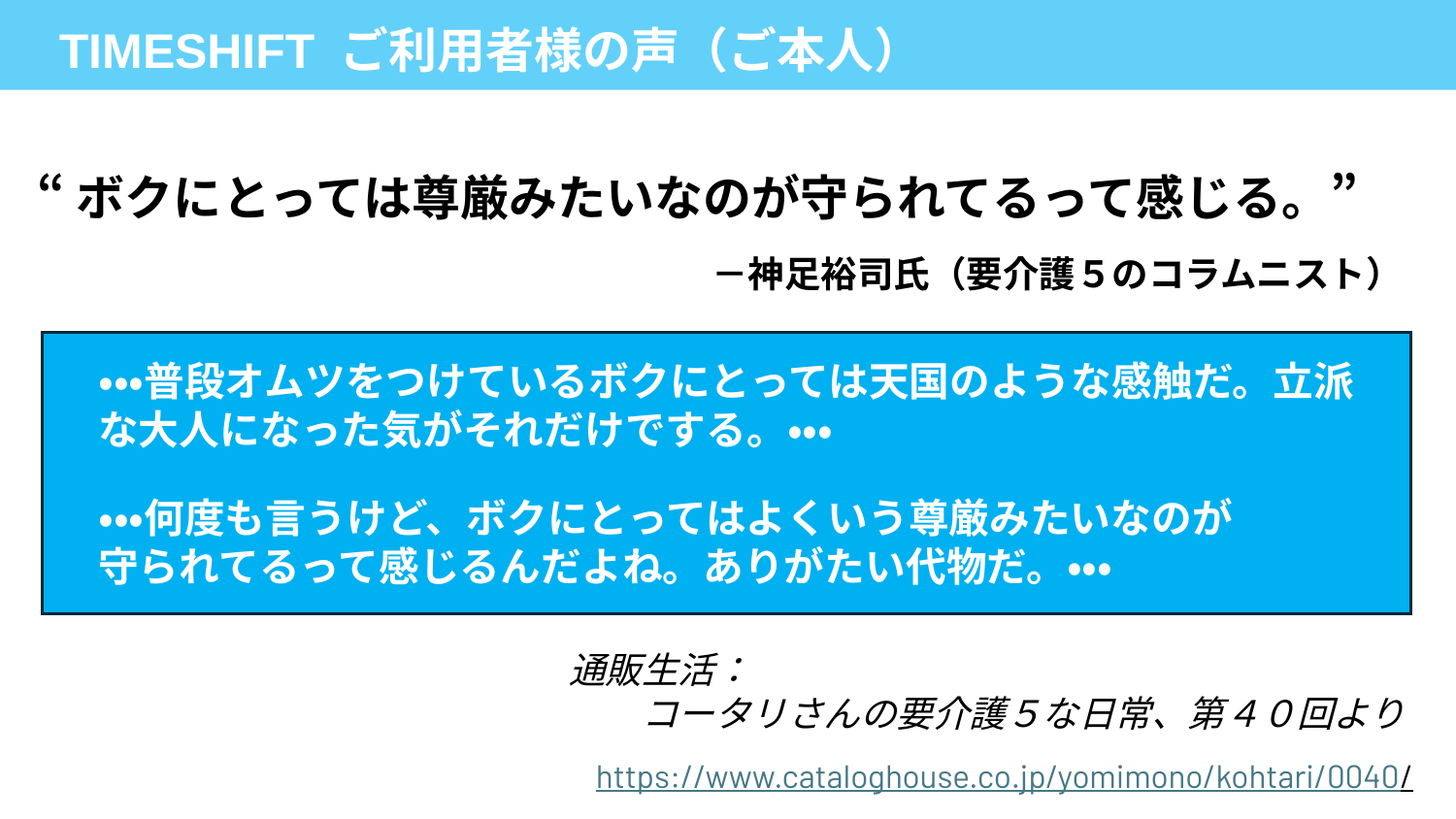

TIMESHIFT ご利用者様の声（ご本人）
“ボクにとっては尊厳みたいなのが守られてるって感じる。”
－神足裕司氏（要介護５のコラムニスト）

・・・普段オムツをつけているボクにとっては天国のような感触だ。立派な大人になった気がそれだけでする。・・・
・・・何度も言うけど、ボクにとってはよくいう尊厳みたいなのが
守られてるって感じるんだよね。ありがたい代物だ。・・・
通販生活：
　　コータリさんの要介護５な日常、第４０回より
https://www.cataloghouse.co.jp/yomimono/kohtari/0040/